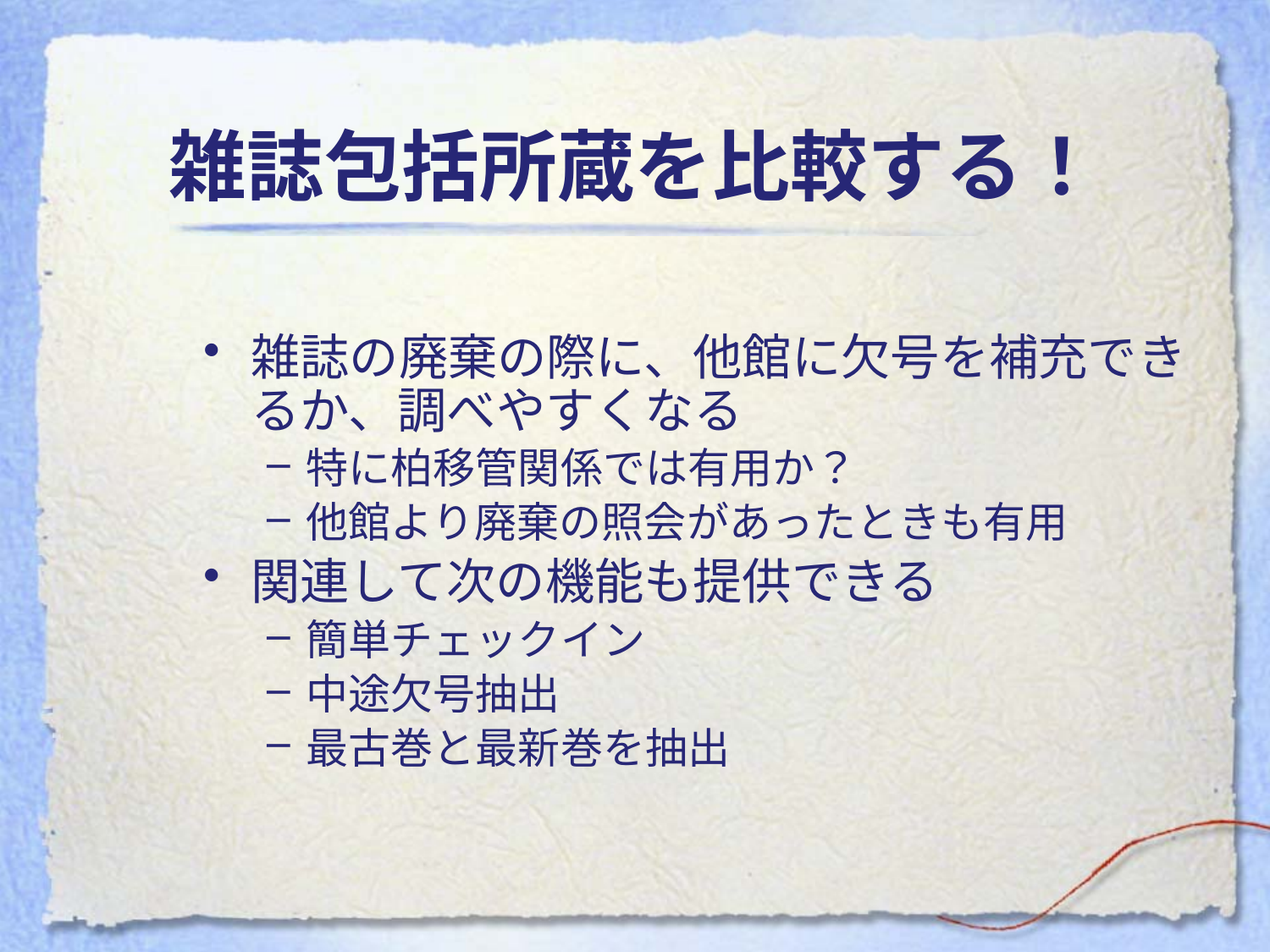

# 雑誌包括所蔵を比較する！
雑誌の廃棄の際に、他館に欠号を補充できるか、調べやすくなる
特に柏移管関係では有用か？
他館より廃棄の照会があったときも有用
関連して次の機能も提供できる
簡単チェックイン
中途欠号抽出
最古巻と最新巻を抽出